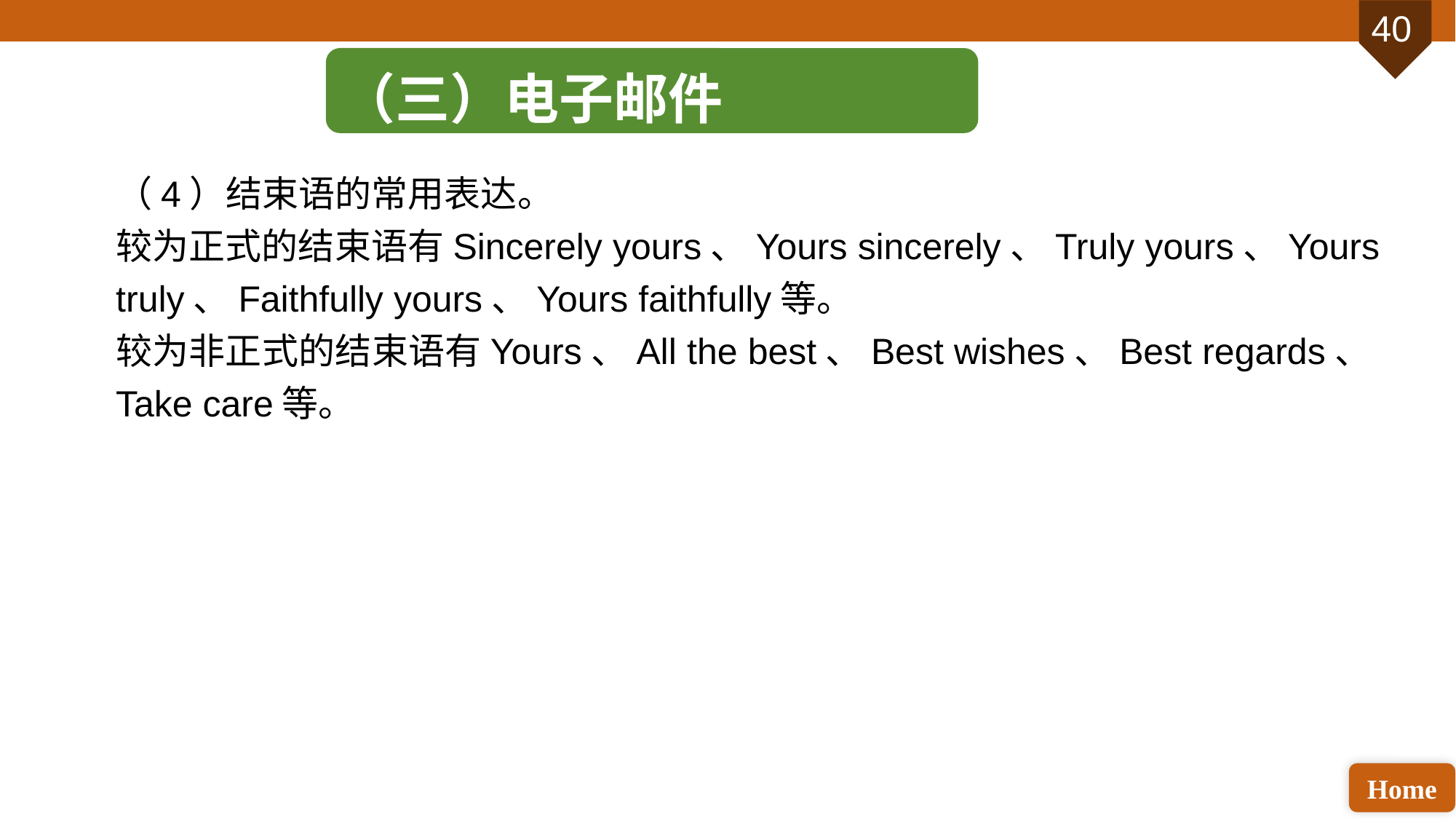

（三）电子邮件
（4）结束语的常用表达。
较为正式的结束语有Sincerely yours、Yours sincerely、Truly yours、Yours truly、Faithfully yours、Yours faithfully等。
较为非正式的结束语有Yours、All the best、Best wishes、Best regards、Take care等。